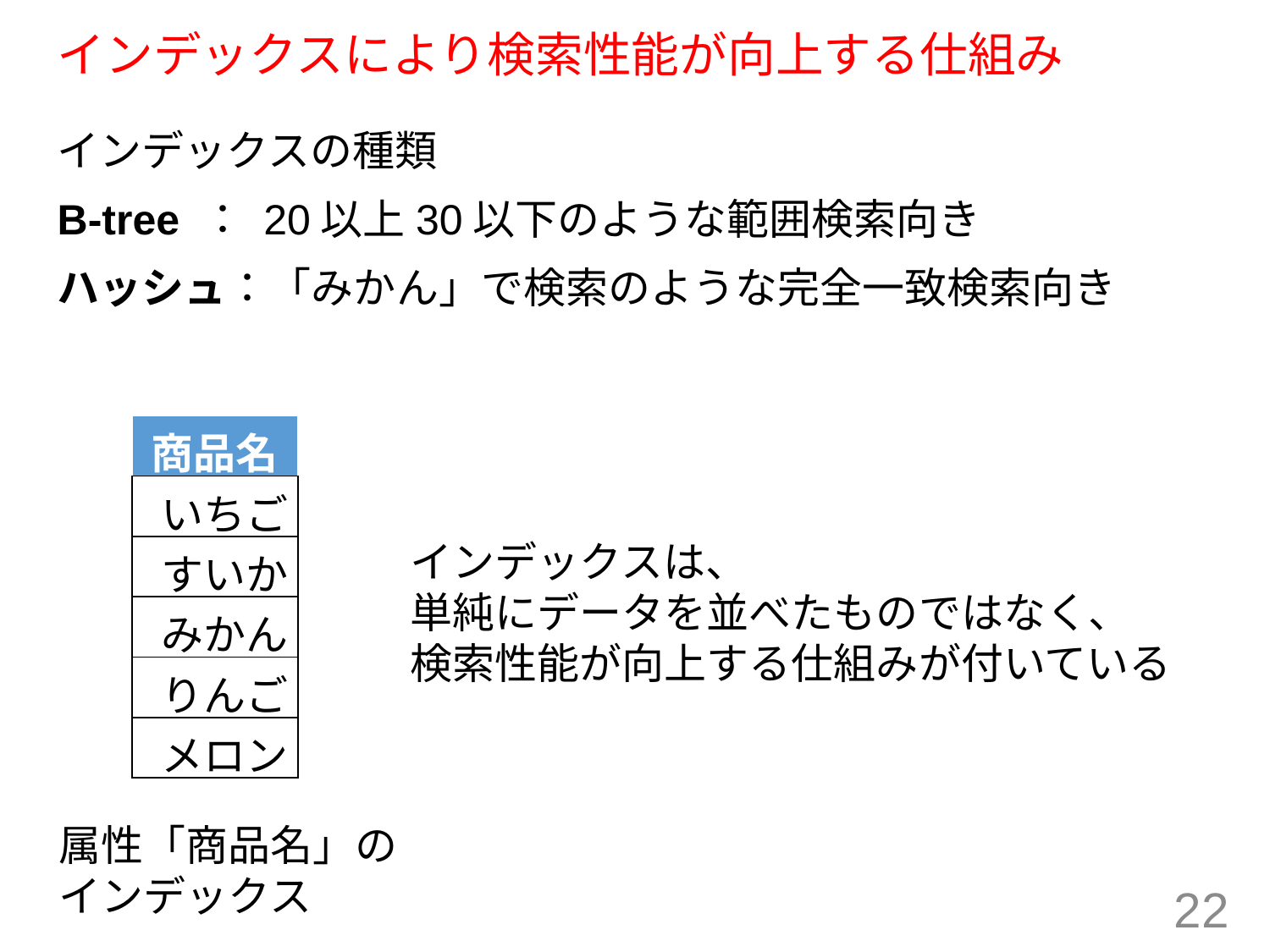

# インデックスにより検索性能が向上する仕組み
インデックスの種類
B-tree ： 20以上30以下のような範囲検索向き
ハッシュ：「みかん」で検索のような完全一致検索向き
| 商品名 |
| --- |
| いちご |
| すいか |
| みかん |
| りんご |
| メロン |
インデックスは、
単純にデータを並べたものではなく、
検索性能が向上する仕組みが付いている
属性「商品名」の
インデックス
22